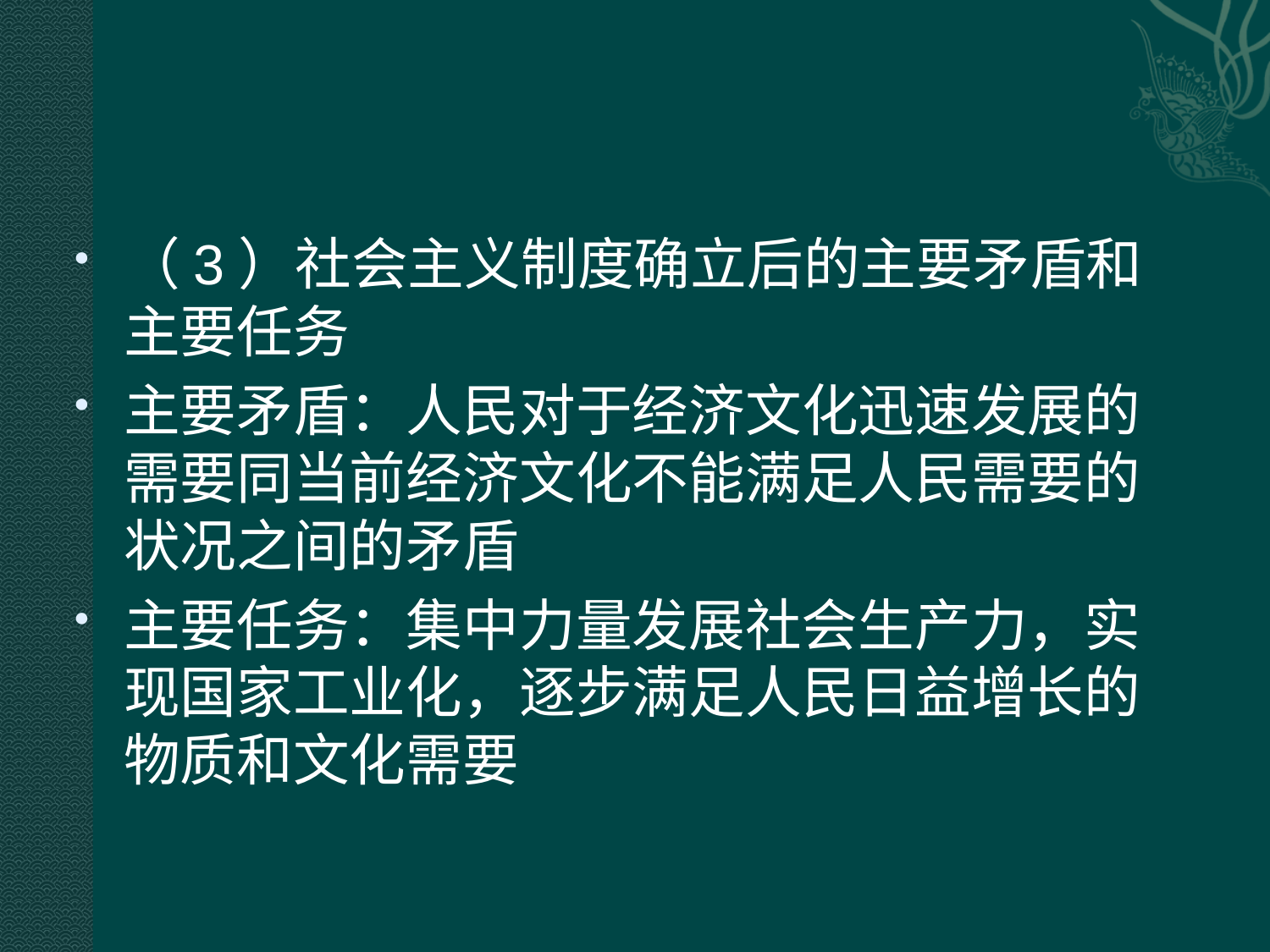

#
（3）社会主义制度确立后的主要矛盾和主要任务
主要矛盾：人民对于经济文化迅速发展的需要同当前经济文化不能满足人民需要的状况之间的矛盾
主要任务：集中力量发展社会生产力，实现国家工业化，逐步满足人民日益增长的物质和文化需要